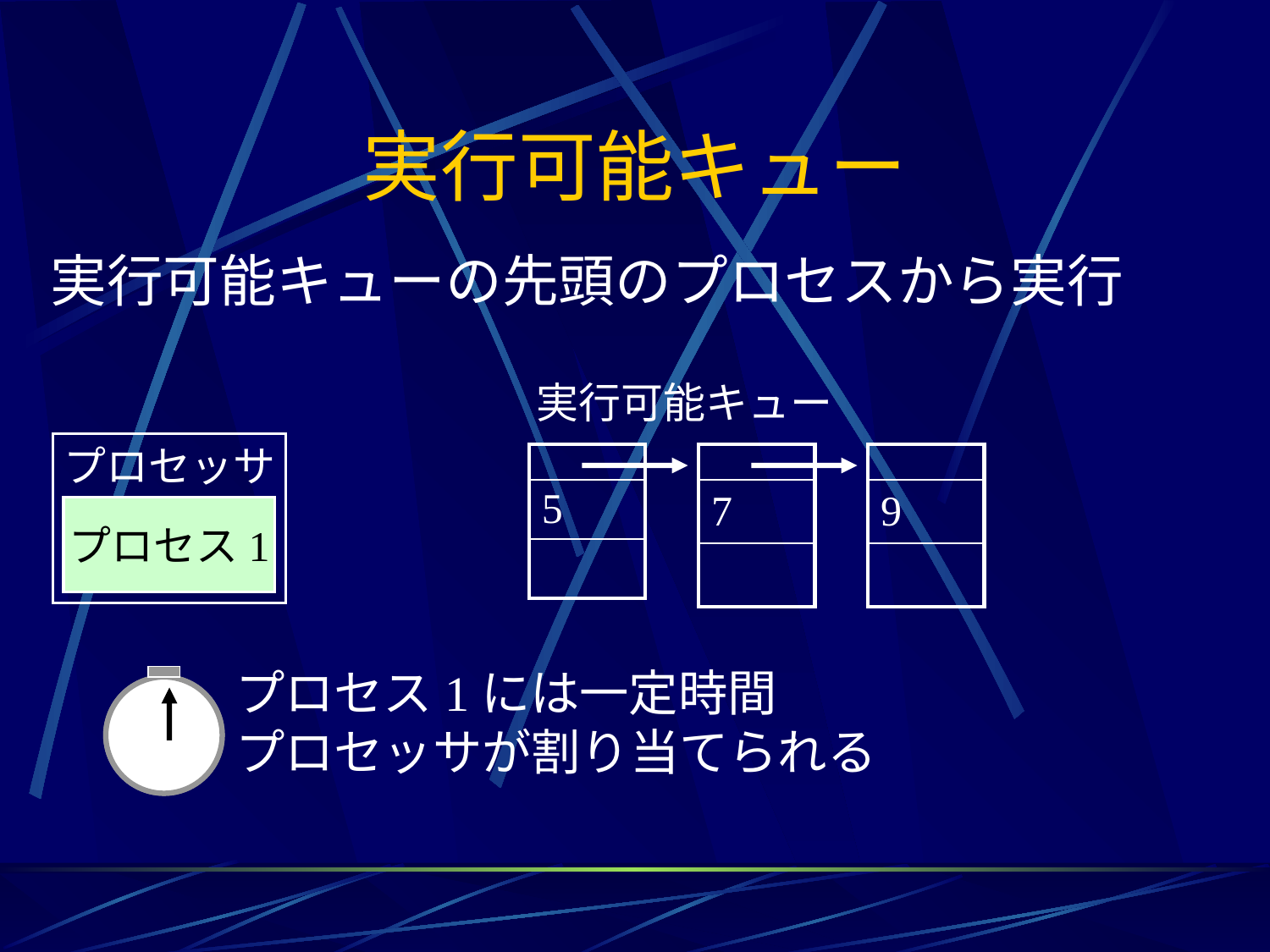

# 実行可能キュー
実行可能キューの先頭のプロセスから実行
実行可能キュー

プロセッサ
|  |
| --- |
| 5 |
|  |
|  |
| --- |
| 7 |
|  |
|  |
| --- |
| 9 |
|  |

プロセス1
プロセス1には一定時間
プロセッサが割り当てられる